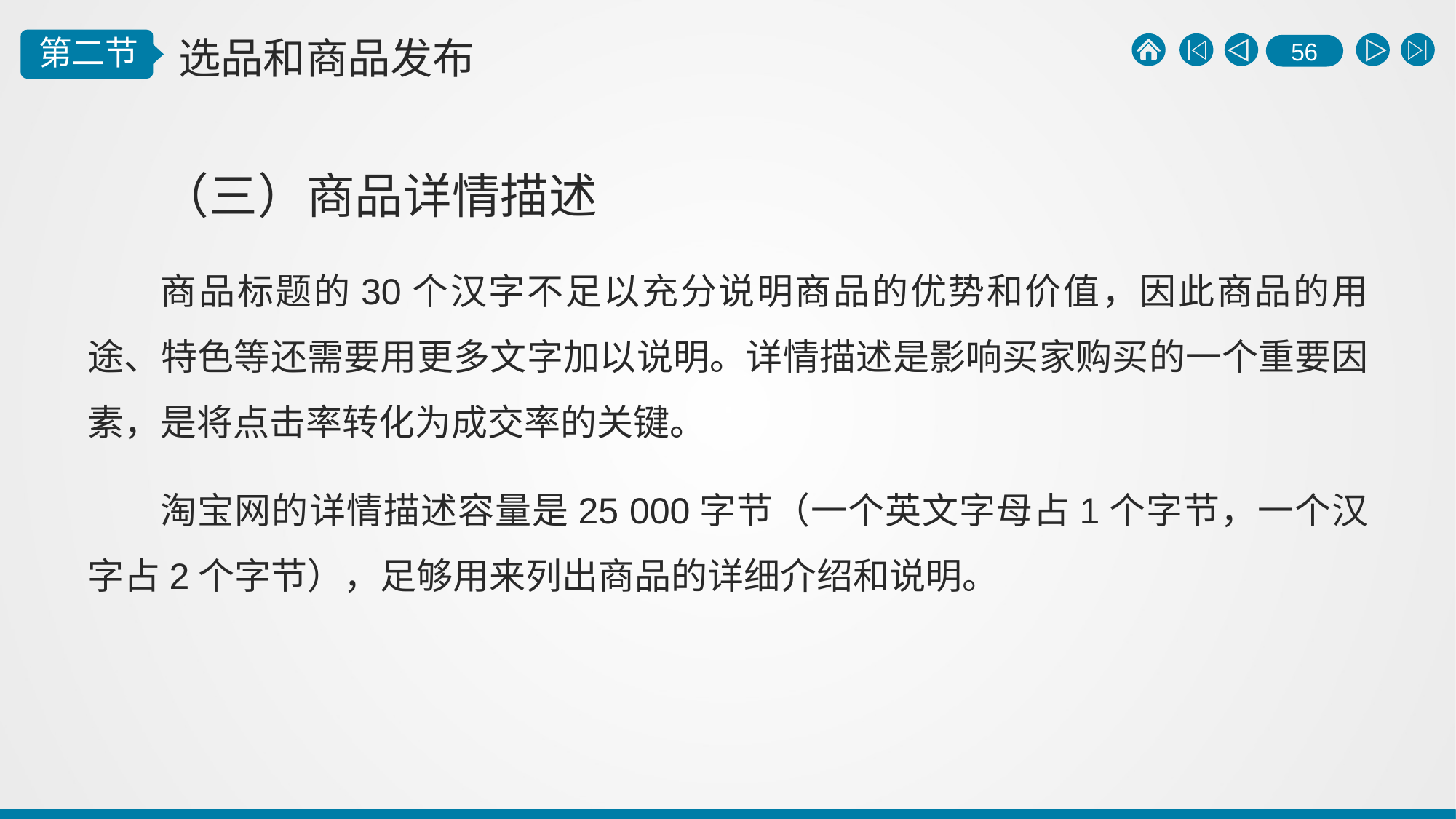

（三）商品详情描述
商品标题的30个汉字不足以充分说明商品的优势和价值，因此商品的用途、特色等还需要用更多文字加以说明。详情描述是影响买家购买的一个重要因素，是将点击率转化为成交率的关键。
淘宝网的详情描述容量是25 000字节（一个英文字母占1个字节，一个汉字占2个字节），足够用来列出商品的详细介绍和说明。